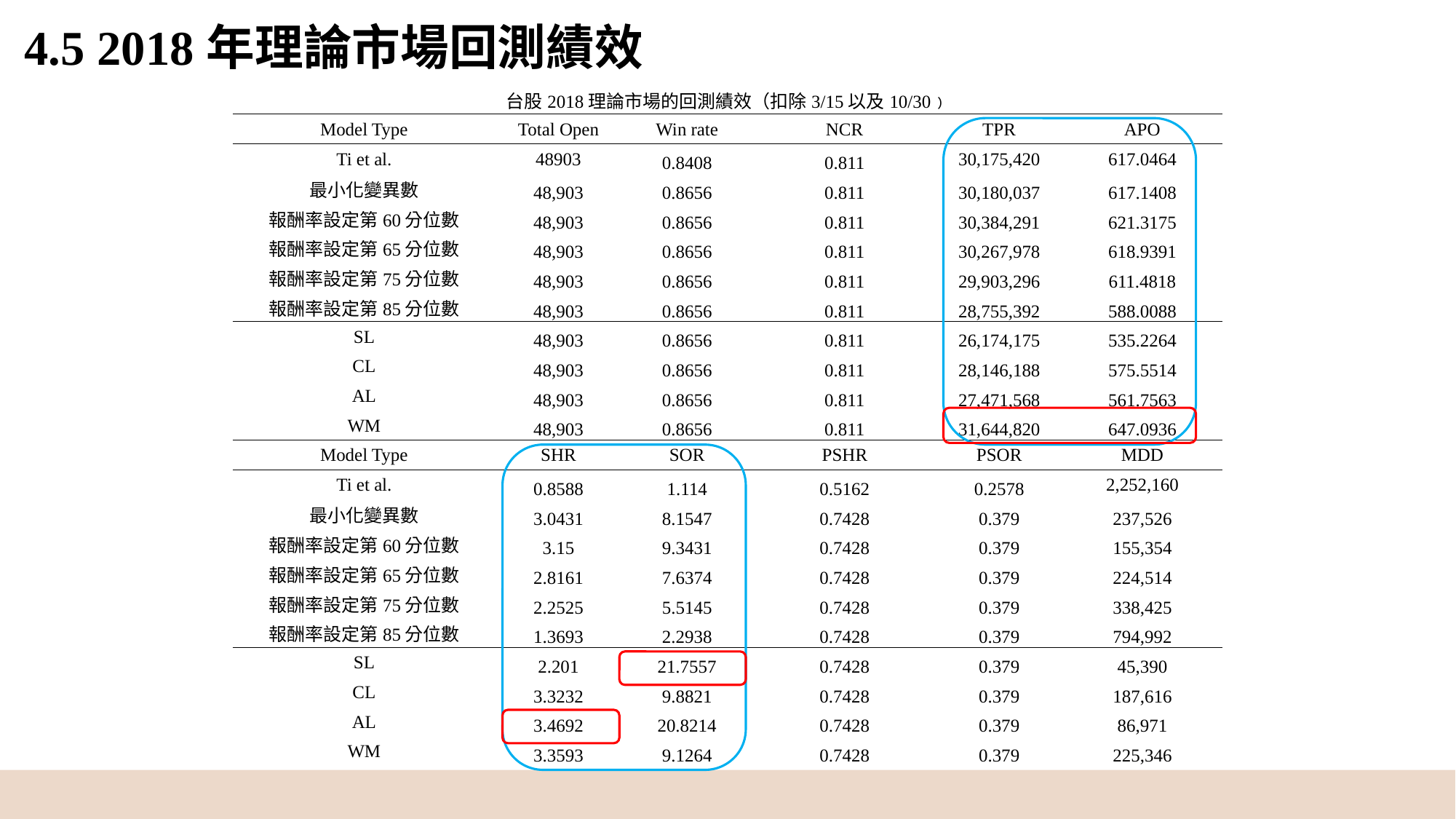

4.5 2018年理論市場回測績效
| 台股2018理論市場的回測績效（扣除3/15以及10/30﹚ |  |  |  |  |  |
| --- | --- | --- | --- | --- | --- |
| Model Type | Total Open | Win rate | NCR | TPR | APO |
| Ti et al. | 48903 | 0.8408 | 0.811 | 30,175,420 | 617.0464 |
| 最小化變異數 | 48,903 | 0.8656 | 0.811 | 30,180,037 | 617.1408 |
| 報酬率設定第60分位數 | 48,903 | 0.8656 | 0.811 | 30,384,291 | 621.3175 |
| 報酬率設定第65分位數 | 48,903 | 0.8656 | 0.811 | 30,267,978 | 618.9391 |
| 報酬率設定第75分位數 | 48,903 | 0.8656 | 0.811 | 29,903,296 | 611.4818 |
| 報酬率設定第85分位數 | 48,903 | 0.8656 | 0.811 | 28,755,392 | 588.0088 |
| SL | 48,903 | 0.8656 | 0.811 | 26,174,175 | 535.2264 |
| CL | 48,903 | 0.8656 | 0.811 | 28,146,188 | 575.5514 |
| AL | 48,903 | 0.8656 | 0.811 | 27,471,568 | 561.7563 |
| WM | 48,903 | 0.8656 | 0.811 | 31,644,820 | 647.0936 |
| Model Type | SHR | SOR | PSHR | PSOR | MDD |
| Ti et al. | 0.8588 | 1.114 | 0.5162 | 0.2578 | 2,252,160 |
| 最小化變異數 | 3.0431 | 8.1547 | 0.7428 | 0.379 | 237,526 |
| 報酬率設定第60分位數 | 3.15 | 9.3431 | 0.7428 | 0.379 | 155,354 |
| 報酬率設定第65分位數 | 2.8161 | 7.6374 | 0.7428 | 0.379 | 224,514 |
| 報酬率設定第75分位數 | 2.2525 | 5.5145 | 0.7428 | 0.379 | 338,425 |
| 報酬率設定第85分位數 | 1.3693 | 2.2938 | 0.7428 | 0.379 | 794,992 |
| SL | 2.201 | 21.7557 | 0.7428 | 0.379 | 45,390 |
| CL | 3.3232 | 9.8821 | 0.7428 | 0.379 | 187,616 |
| AL | 3.4692 | 20.8214 | 0.7428 | 0.379 | 86,971 |
| WM | 3.3593 | 9.1264 | 0.7428 | 0.379 | 225,346 |